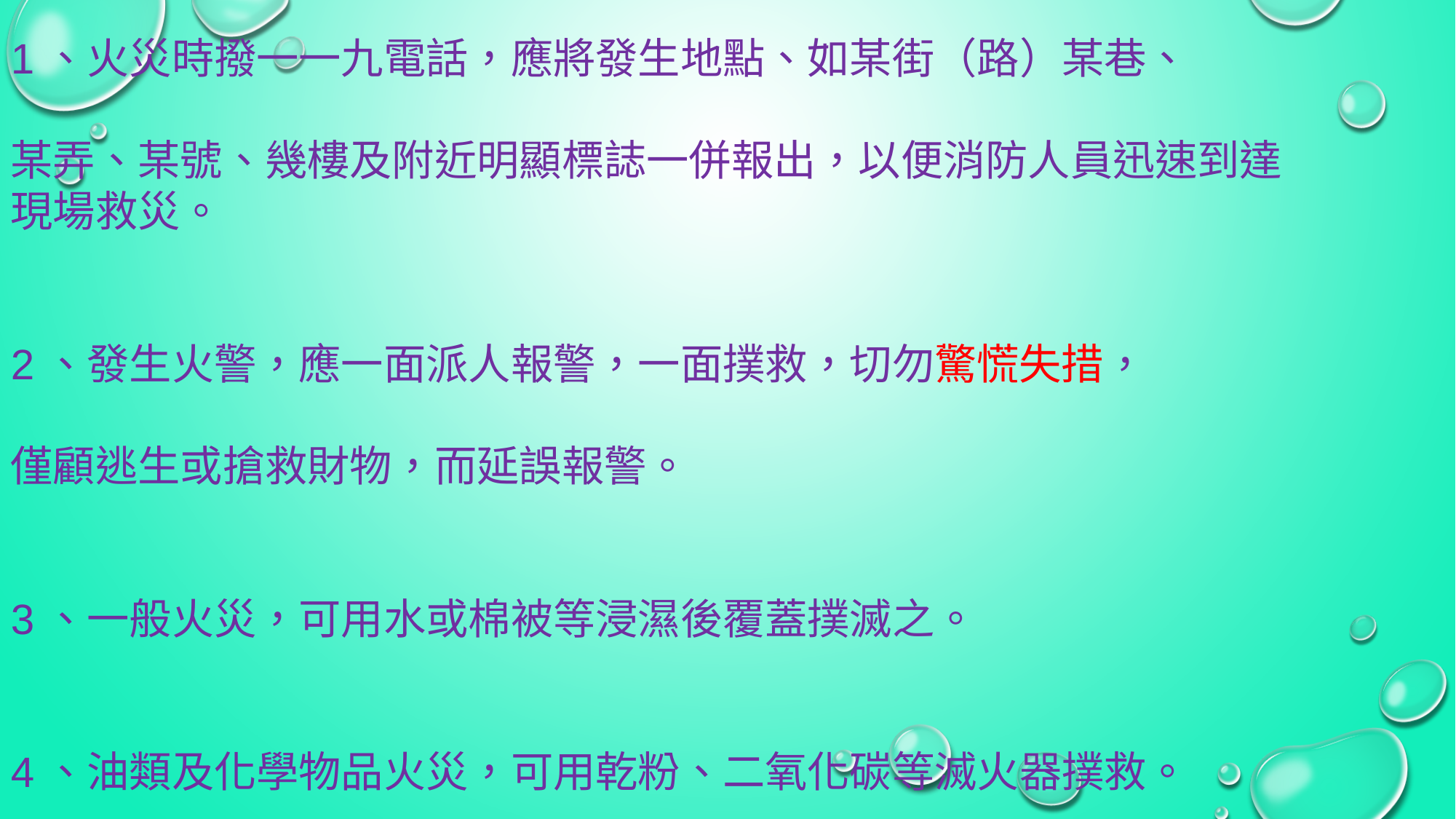

1、火災時撥一一九電話，應將發生地點、如某街（路）某巷、

某弄、某號、幾樓及附近明顯標誌一併報出，以便消防人員迅速到達現場救災。

2、發生火警，應一面派人報警，一面撲救，切勿驚慌失措，

僅顧逃生或搶救財物，而延誤報警。

3、一般火災，可用水或棉被等浸濕後覆蓋撲滅之。

4、油類及化學物品火災，可用乾粉、二氧化碳等滅火器撲救。